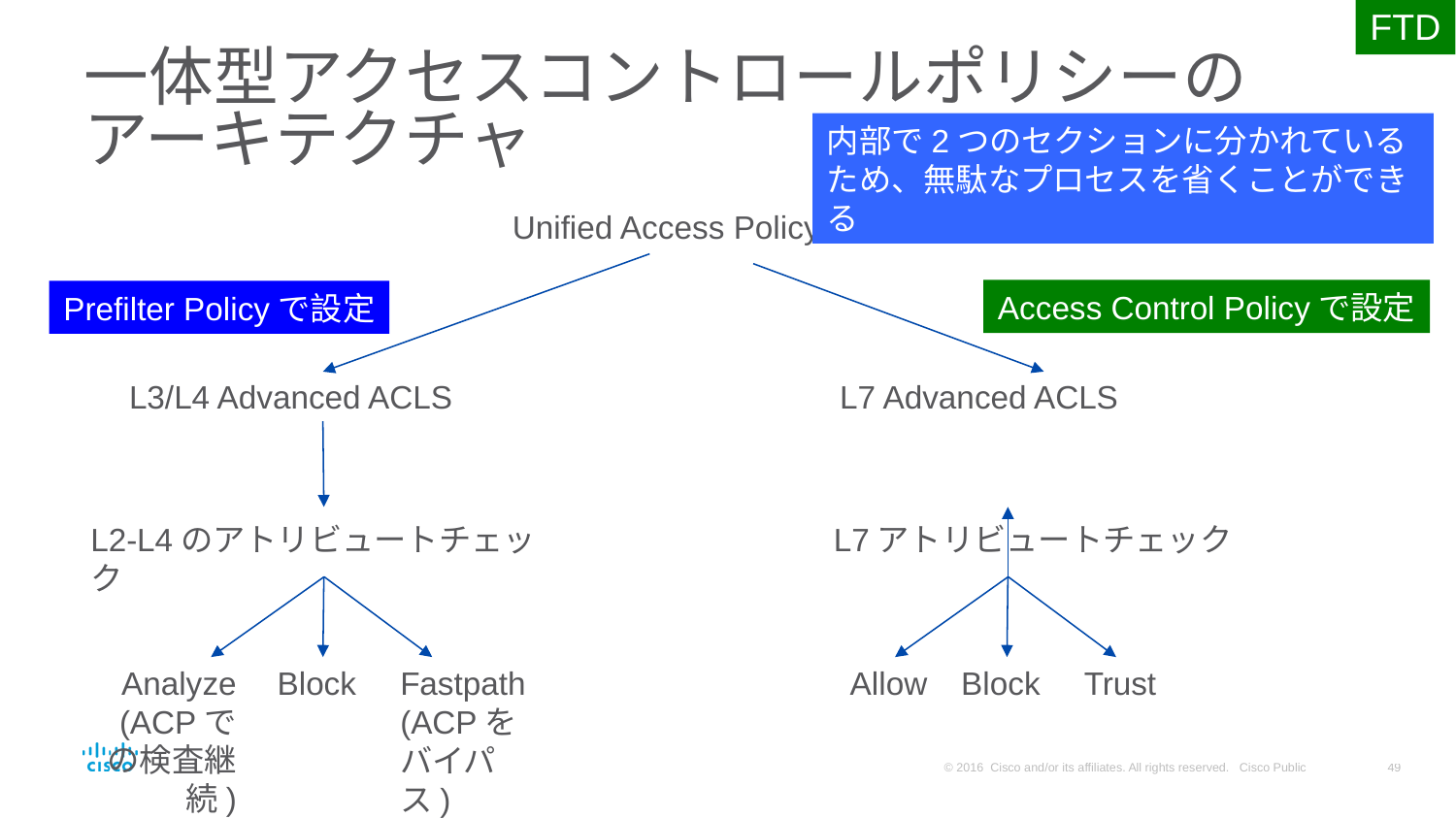

FTD
# 一体型アクセスコントロールポリシーの アーキテクチャ
内部で2つのセクションに分かれているため、無駄なプロセスを省くことができる
Unified Access Policy
Access Control Policyで設定
Prefilter Policyで設定
L3/L4 Advanced ACLS
L7 Advanced ACLS
L2-L4のアトリビュートチェック
L7アトリビュートチェック
Analyze
(ACPでの検査継続)
Block
Allow
Block
Fastpath
(ACPをバイパス)
Trust